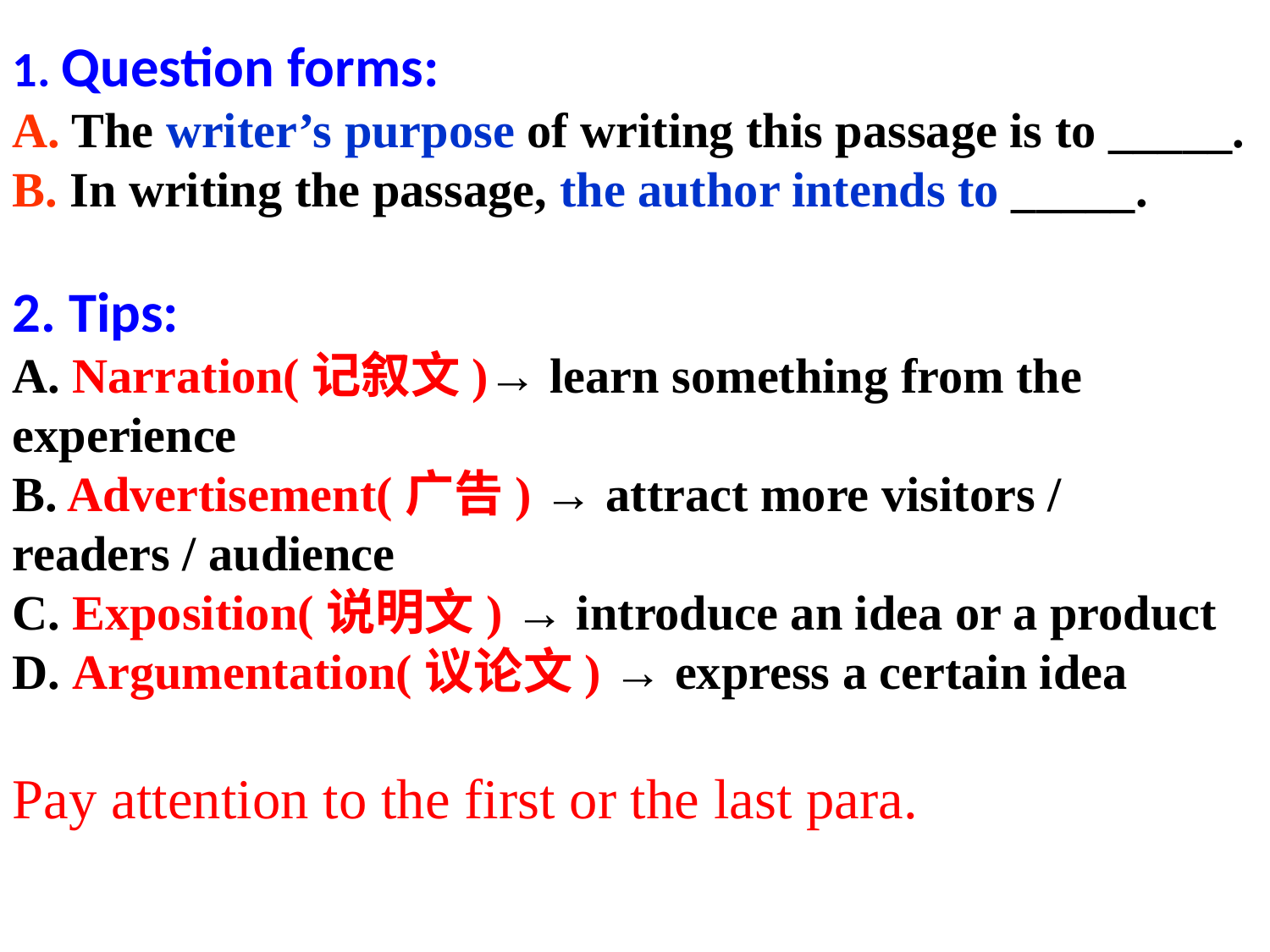

1. Question forms:
A. The writer’s purpose of writing this passage is to _____.
B. In writing the passage, the author intends to _____.

2. Tips:
A. Narration(记叙文)→ learn something from the   experience
B. Advertisement(广告) → attract more visitors / readers / audience
C. Exposition(说明文) → introduce an idea or a product
D. Argumentation(议论文) → express a certain idea
Pay attention to the first or the last para.